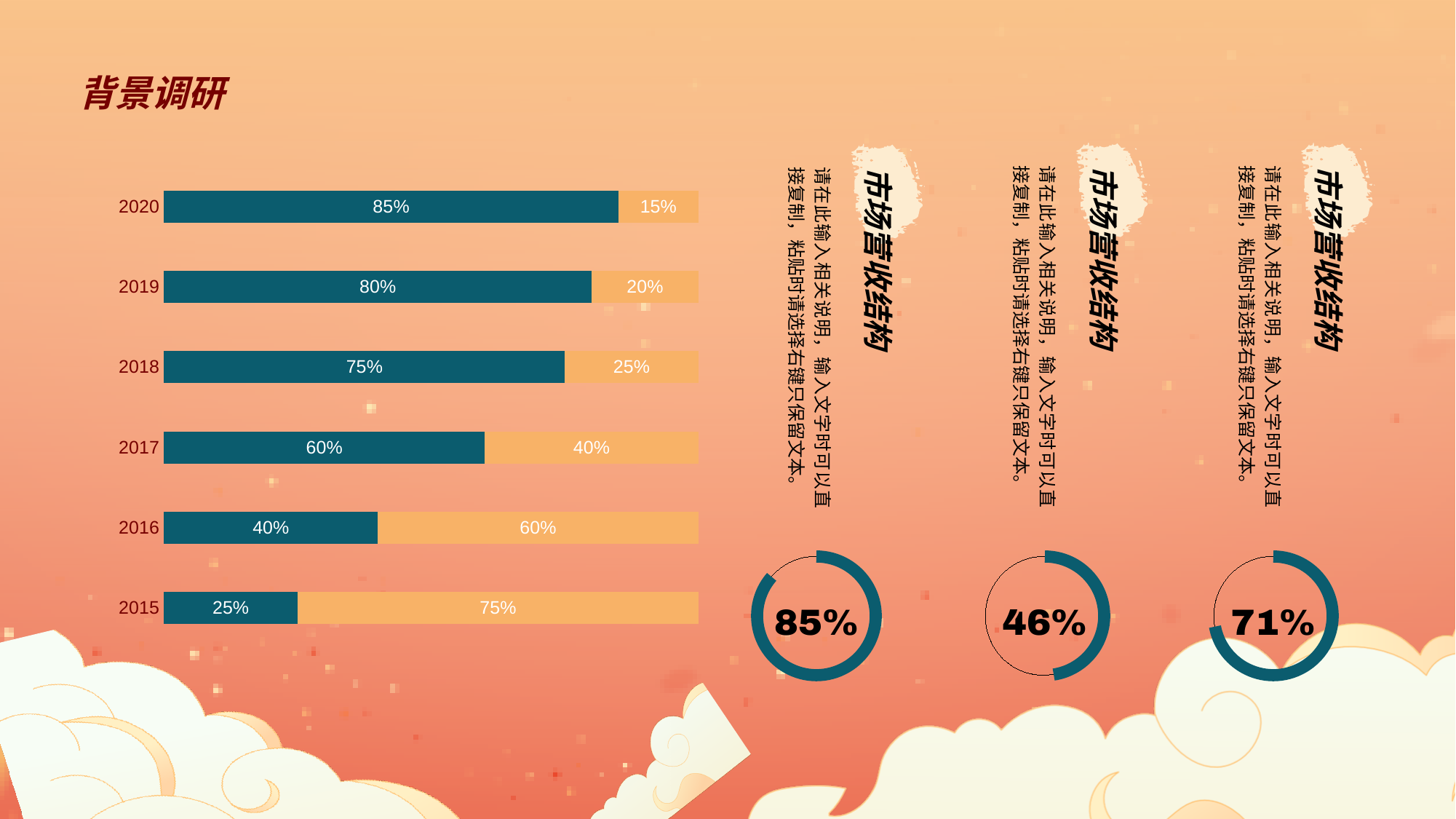

背景调研

### Chart

| Category | 系列 1 | 系列 2 |
|---|---|---|
| 2020 | 0.85 | 0.15 |
| 2019 | 0.8 | 0.2 |
| 2018 | 0.75 | 0.25 |
| 2017 | 0.6 | 0.4 |
| 2016 | 0.4 | 0.6 |
| 2015 | 0.25 | 0.75 |

请在此输入相关说明，输入文字时可以直接复制，粘贴时请选择右键只保留文本。
市场营收结构
请在此输入相关说明，输入文字时可以直接复制，粘贴时请选择右键只保留文本。
市场营收结构
请在此输入相关说明，输入文字时可以直接复制，粘贴时请选择右键只保留文本。
市场营收结构

85%
46%
71%